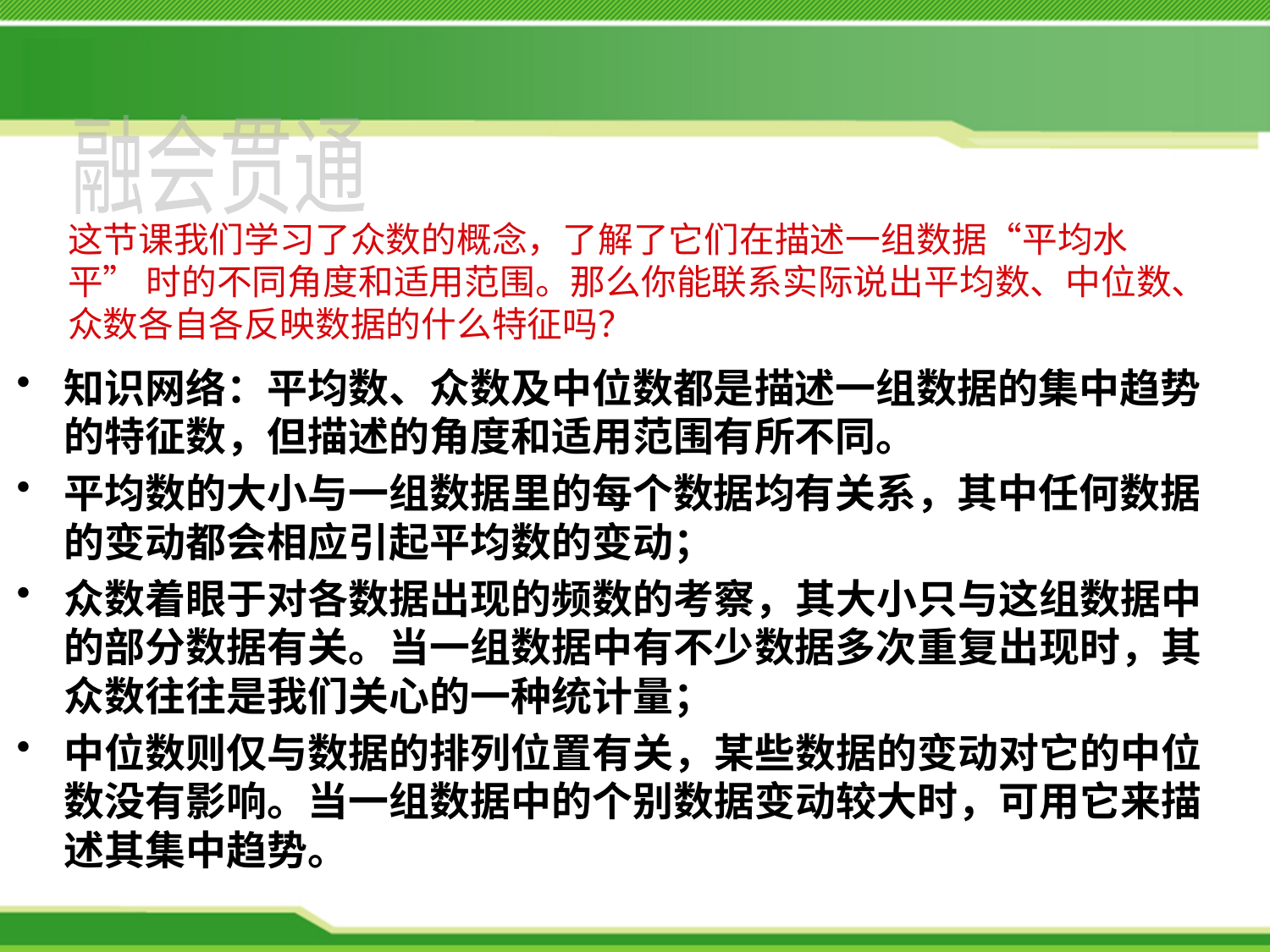

融会贯通
# 这节课我们学习了众数的概念，了解了它们在描述一组数据“平均水平” 时的不同角度和适用范围。那么你能联系实际说出平均数、中位数、众数各自各反映数据的什么特征吗？
知识网络：平均数、众数及中位数都是描述一组数据的集中趋势的特征数，但描述的角度和适用范围有所不同。
平均数的大小与一组数据里的每个数据均有关系，其中任何数据的变动都会相应引起平均数的变动；
众数着眼于对各数据出现的频数的考察，其大小只与这组数据中的部分数据有关。当一组数据中有不少数据多次重复出现时，其众数往往是我们关心的一种统计量；
中位数则仅与数据的排列位置有关，某些数据的变动对它的中位数没有影响。当一组数据中的个别数据变动较大时，可用它来描述其集中趋势。